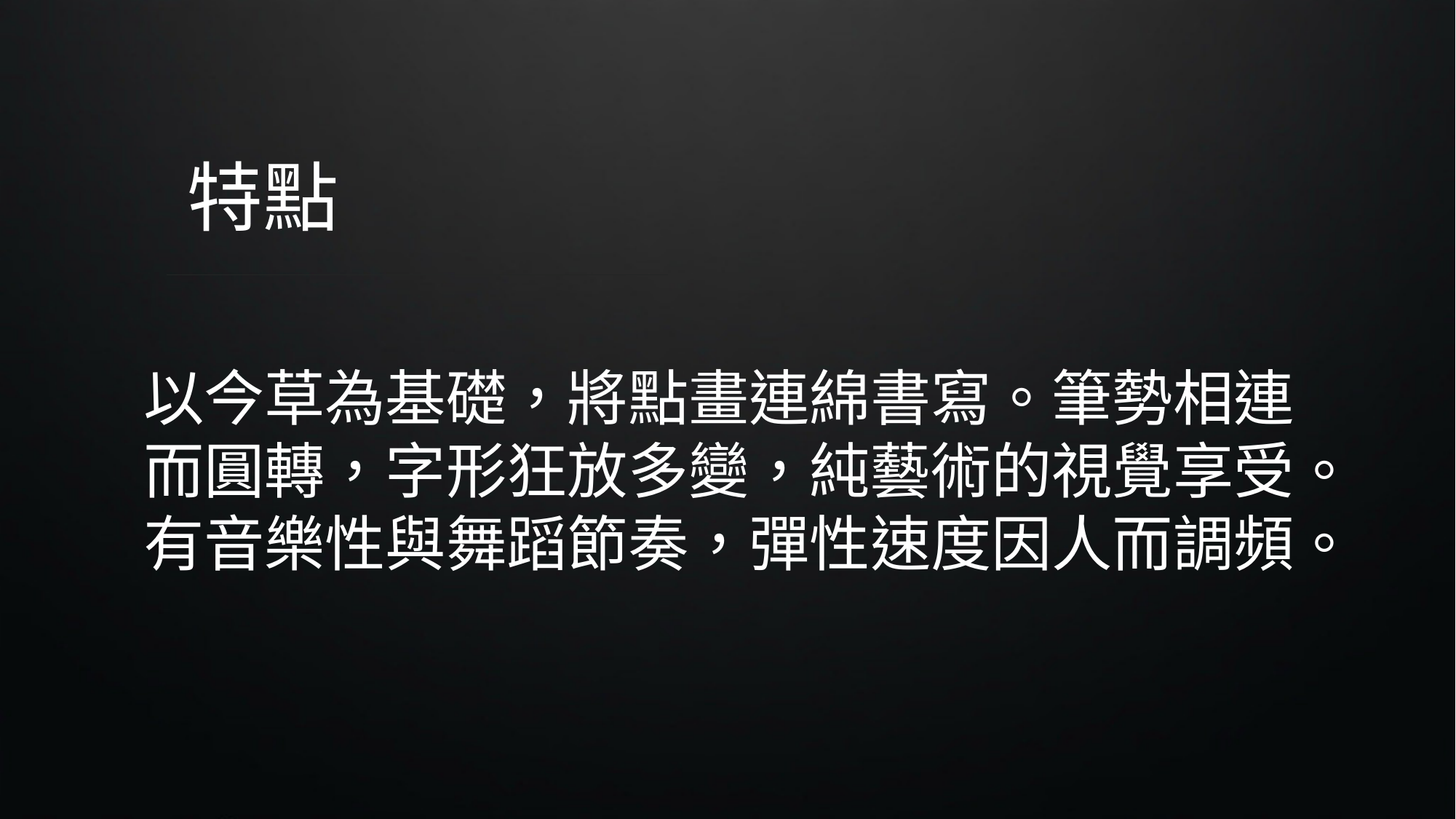

特點
以今草為基礎，將點畫連綿書寫。筆勢相連而圓轉，字形狂放多變，純藝術的視覺享受。有音樂性與舞蹈節奏，彈性速度因人而調頻。